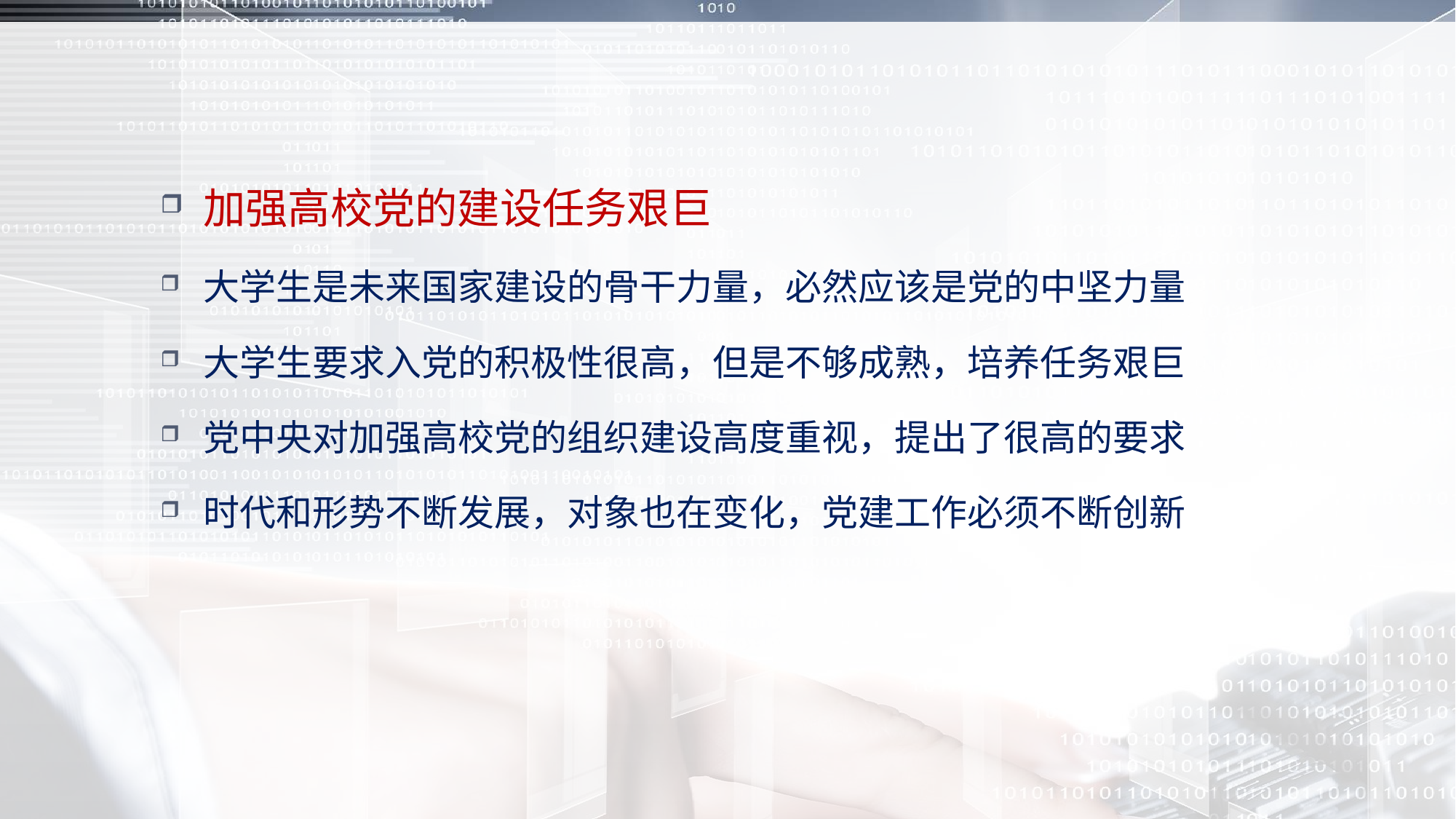

加强高校党的建设任务艰巨
大学生是未来国家建设的骨干力量，必然应该是党的中坚力量
大学生要求入党的积极性很高，但是不够成熟，培养任务艰巨
党中央对加强高校党的组织建设高度重视，提出了很高的要求
时代和形势不断发展，对象也在变化，党建工作必须不断创新